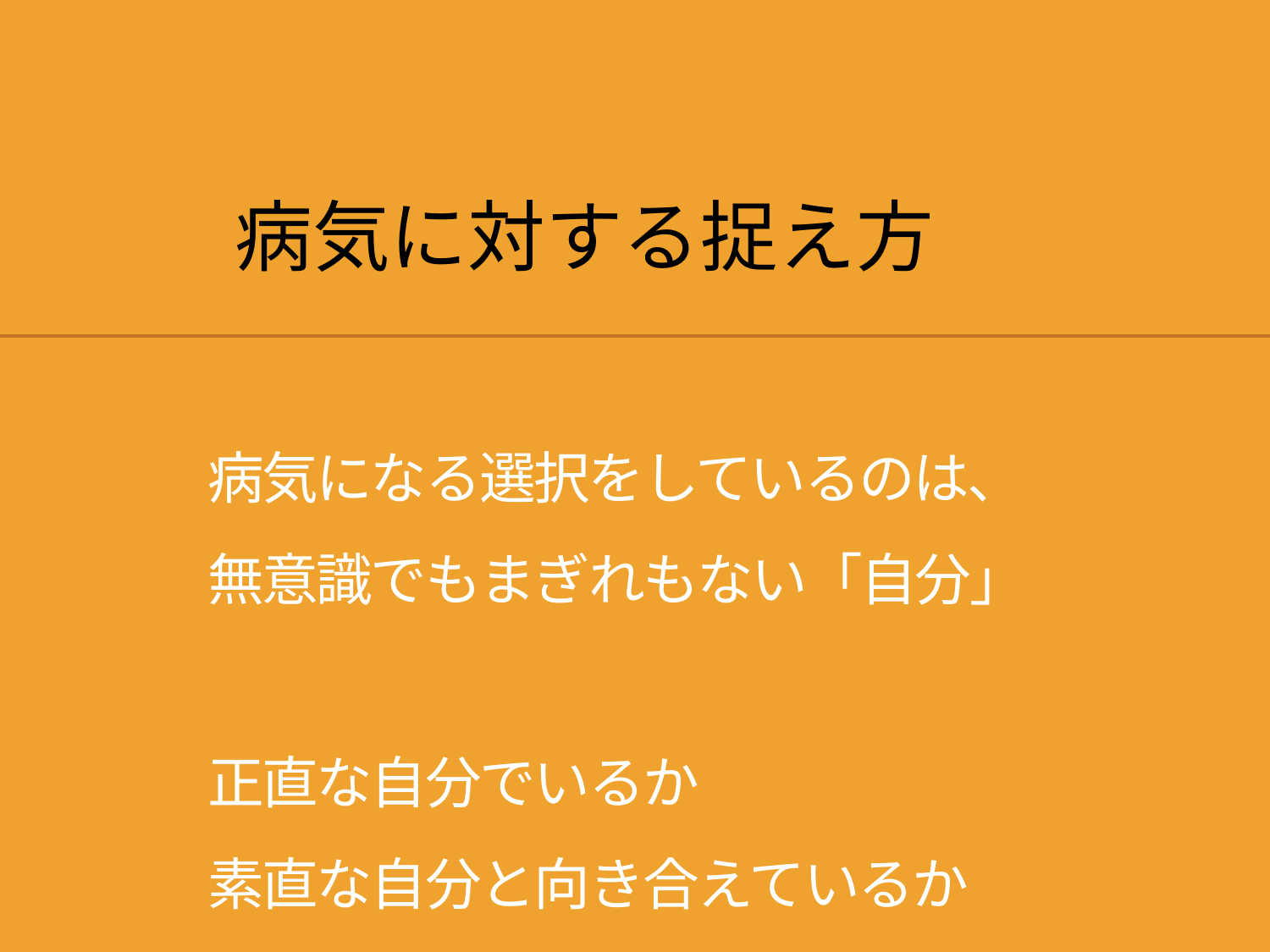

病気に対する捉え方

# 病気になる選択をしているのは、 無意識でもまぎれもない「自分」 正直な自分でいるか 素直な自分と向き合えているか